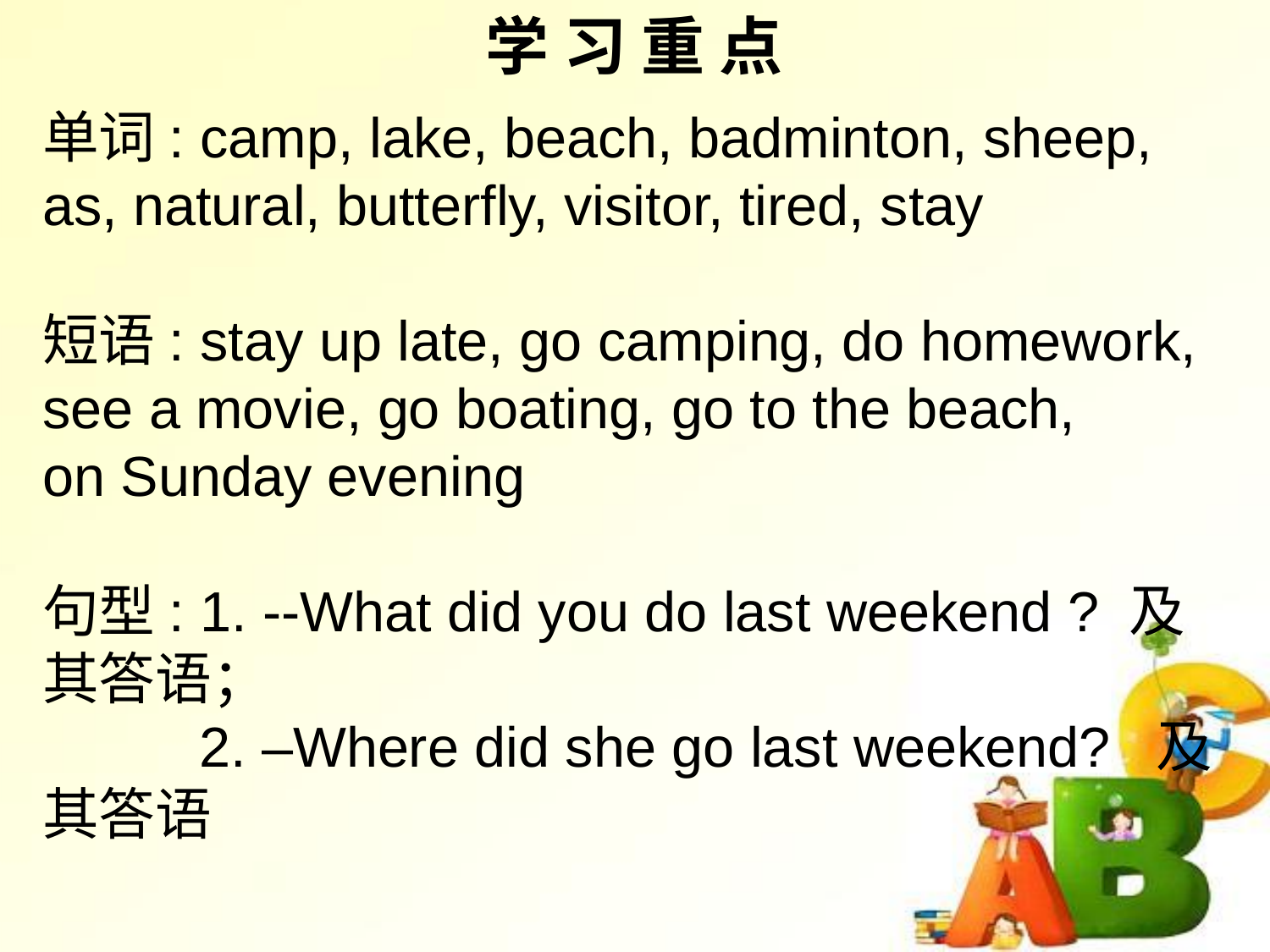

学 习 重 点
单词: camp, lake, beach, badminton, sheep, as, natural, butterfly, visitor, tired, stay

短语: stay up late, go camping, do homework, see a movie, go boating, go to the beach,
on Sunday evening

句型: 1. --What did you do last weekend ? 及其答语；
          2. –Where did she go last weekend?  及其答语